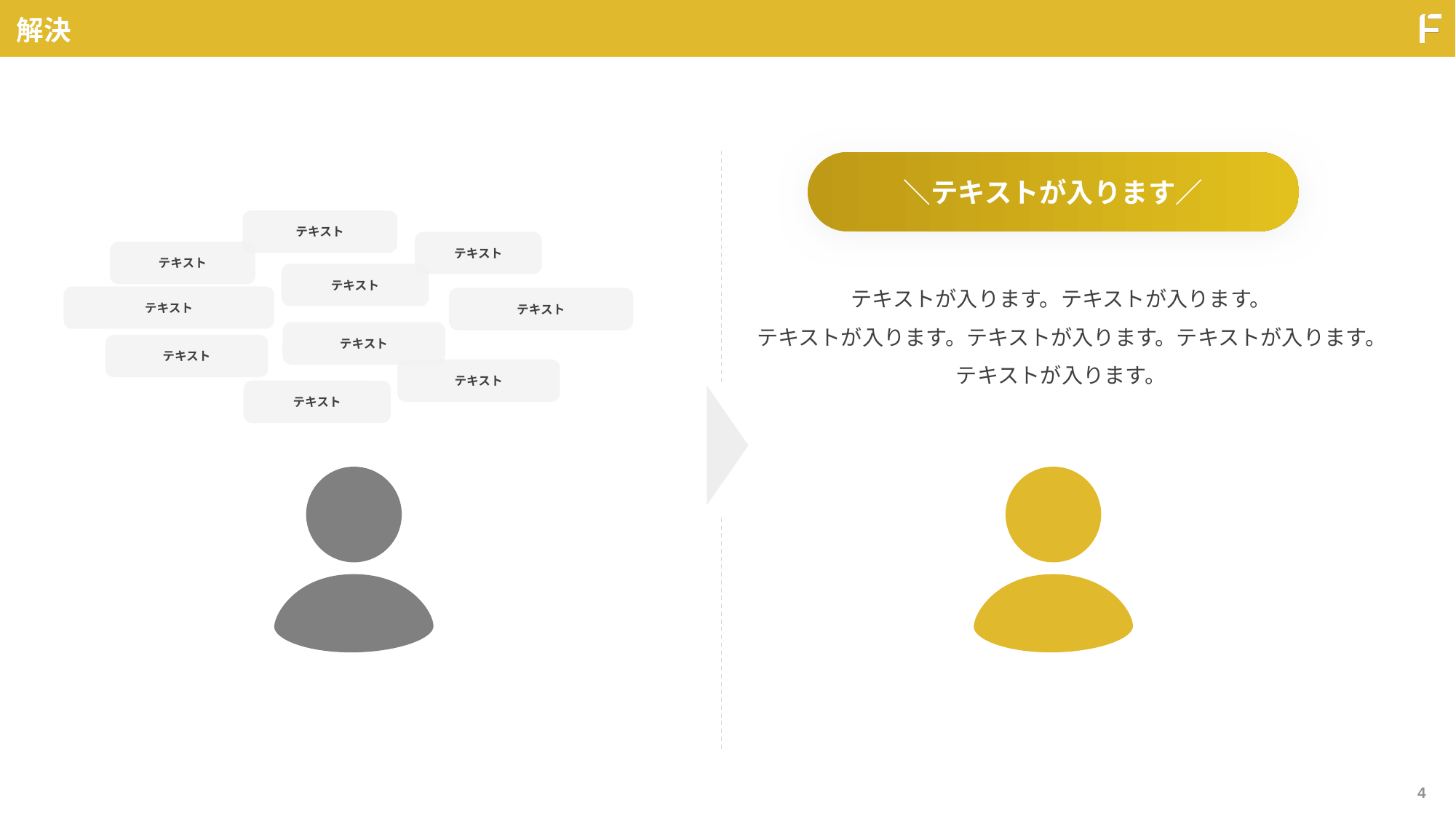

解決

＼テキストが入ります／
テキスト
テキスト
テキスト
テキスト
テキスト
テキスト
テキスト
テキスト
テキスト
テキスト
テキストが入ります。テキストが入ります。
テキストが入ります。テキストが入ります。テキストが入ります。
テキストが入ります。

4